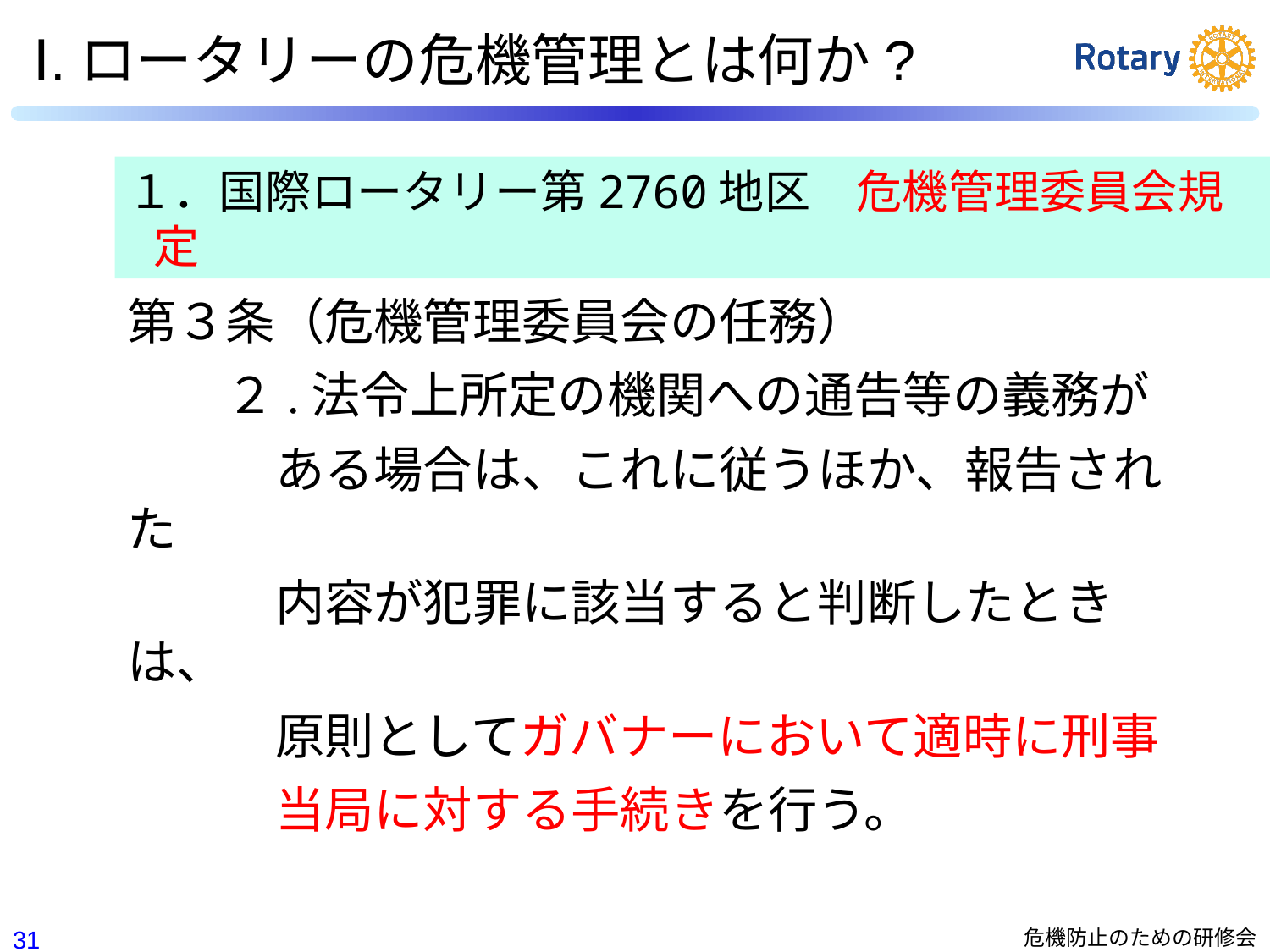

Ⅰ.ロータリーの危機管理とは何か?
１．国際ロータリー第2760地区　危機管理委員会規定
第３条（危機管理委員会の任務）
　　２.法令上所定の機関への通告等の義務が
　　　ある場合は、これに従うほか、報告された
　　　内容が犯罪に該当すると判断したときは、
　　　原則としてガバナーにおいて適時に刑事
　　　当局に対する手続きを行う。
31
危機防止のための研修会